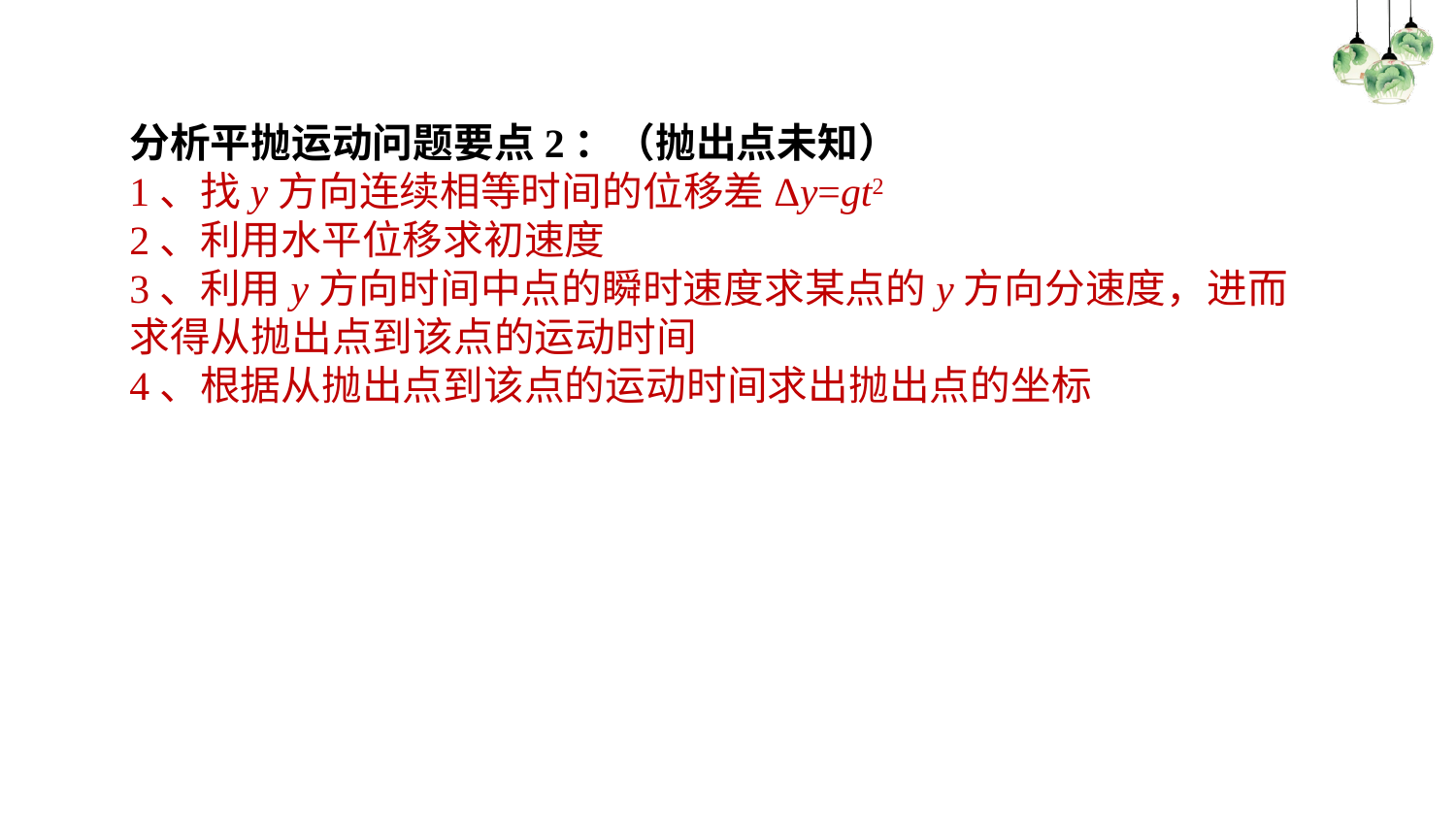

分析平抛运动问题要点2：（抛出点未知）
1、找y方向连续相等时间的位移差Δy=gt2
2、利用水平位移求初速度
3、利用y方向时间中点的瞬时速度求某点的y方向分速度，进而求得从抛出点到该点的运动时间
4、根据从抛出点到该点的运动时间求出抛出点的坐标